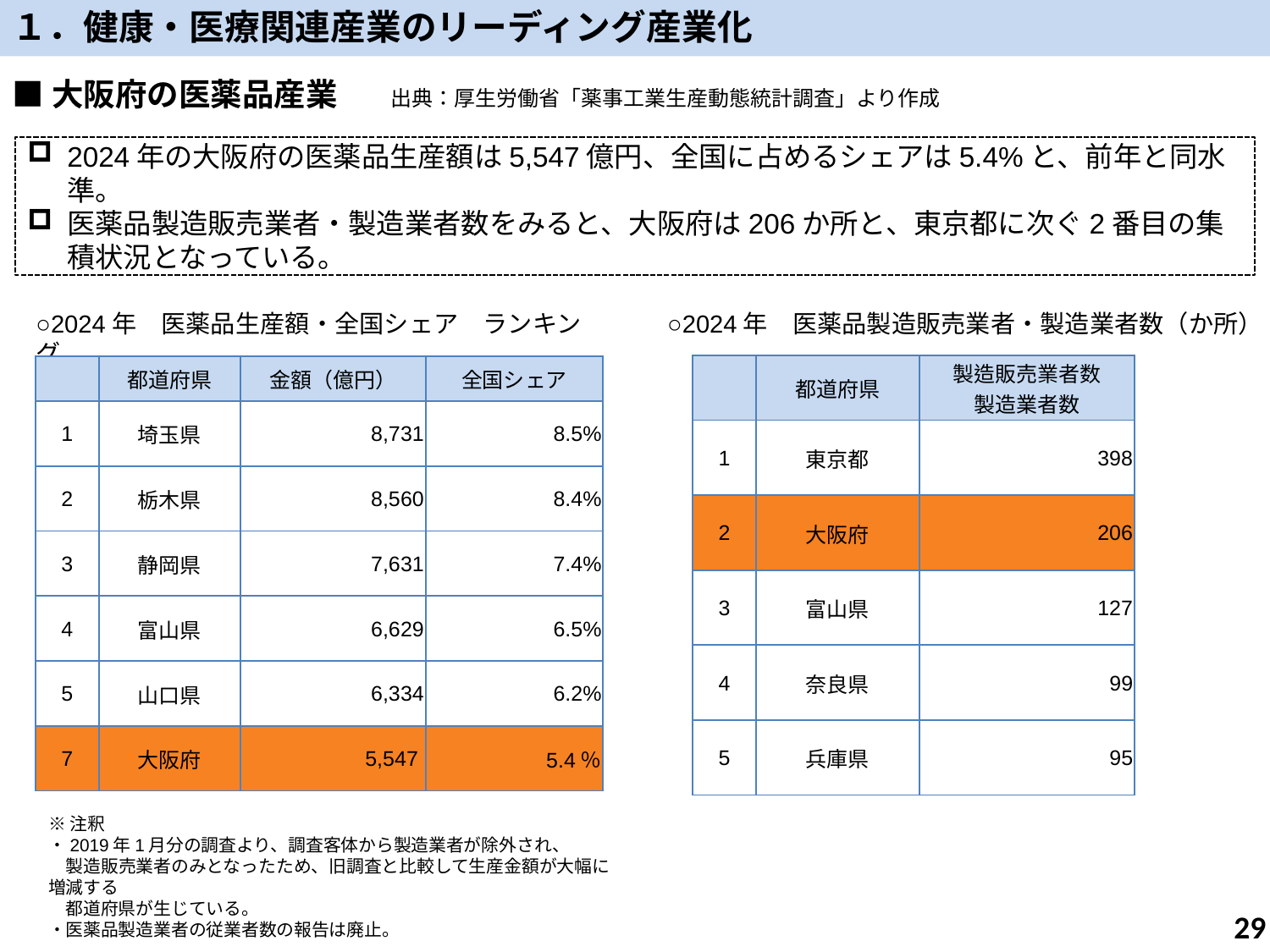

１．健康・医療関連産業のリーディング産業化
■大阪府の医薬品産業　　出典：厚生労働省「薬事工業生産動態統計調査」より作成
2024年の大阪府の医薬品生産額は5,547億円、全国に占めるシェアは5.4%と、前年と同水準。
医薬品製造販売業者・製造業者数をみると、大阪府は206か所と、東京都に次ぐ2番目の集積状況となっている。
○2024年　医薬品製造販売業者・製造業者数（か所）
○2024年　医薬品生産額・全国シェア　ランキング
|  | 都道府県 | 製造販売業者数 製造業者数 |
| --- | --- | --- |
| 1 | 東京都 | 398 |
| 2 | 大阪府 | 206 |
| 3 | 富山県 | 127 |
| 4 | 奈良県 | 99 |
| 5 | 兵庫県 | 95 |
|  | 都道府県 | 金額（億円） | 全国シェア |
| --- | --- | --- | --- |
| 1 | 埼玉県 | 8,731 | 8.5% |
| 2 | 栃木県 | 8,560 | 8.4% |
| 3 | 静岡県 | 7,631 | 7.4% |
| 4 | 富山県 | 6,629 | 6.5% |
| 5 | 山口県 | 6,334 | 6.2% |
| 7 | 大阪府 | 5,547 | 5.4％ |
※注釈
・2019年1月分の調査より、調査客体から製造業者が除外され、
　製造販売業者のみとなったため、旧調査と比較して生産金額が大幅に増減する　
　都道府県が生じている。
・医薬品製造業者の従業者数の報告は廃止。
29